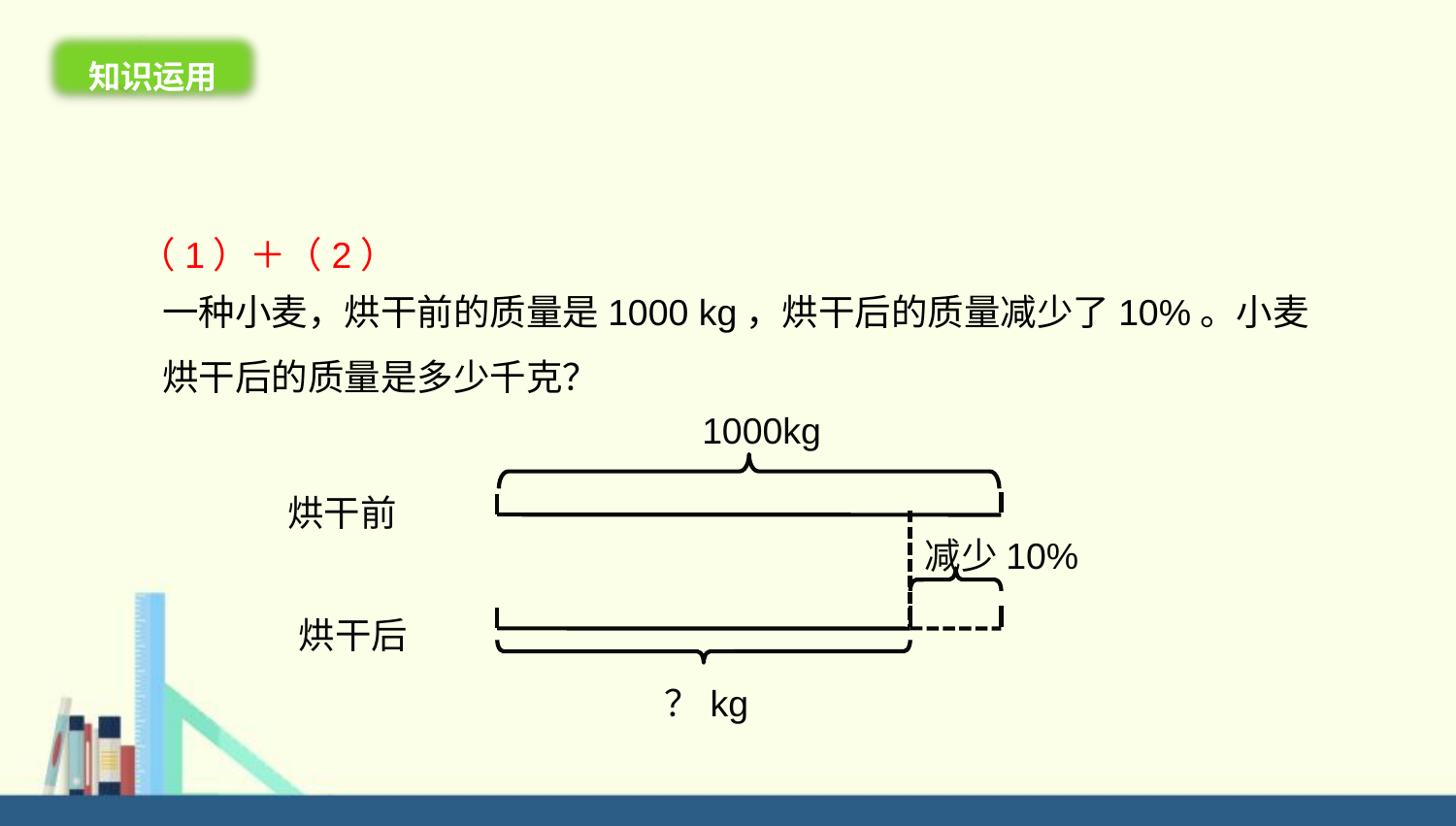

知识运用
（1）＋（2）

一种小麦，烘干前的质量是1000 kg，烘干后的质量减少了10%。小麦烘干后的质量是多少千克？
1000kg

烘干前
减少10%

烘干后
？kg